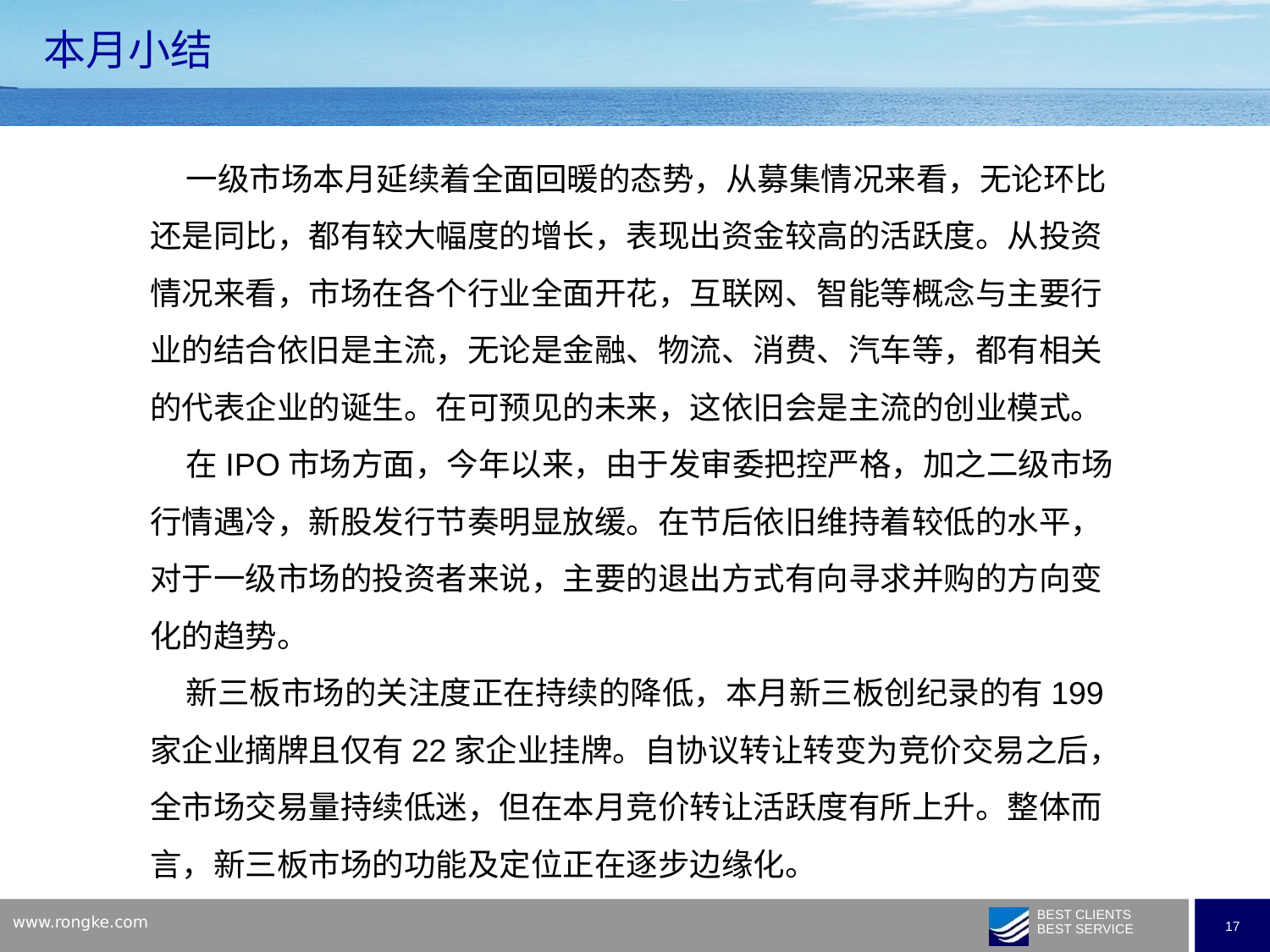

本月小结
    一级市场本月延续着全面回暖的态势，从募集情况来看，无论环比还是同比，都有较大幅度的增长，表现出资金较高的活跃度。从投资情况来看，市场在各个行业全面开花，互联网、智能等概念与主要行业的结合依旧是主流，无论是金融、物流、消费、汽车等，都有相关的代表企业的诞生。在可预见的未来，这依旧会是主流的创业模式。
    在IPO市场方面，今年以来，由于发审委把控严格，加之二级市场行情遇冷，新股发行节奏明显放缓。在节后依旧维持着较低的水平，对于一级市场的投资者来说，主要的退出方式有向寻求并购的方向变化的趋势。
    新三板市场的关注度正在持续的降低，本月新三板创纪录的有199家企业摘牌且仅有22家企业挂牌。自协议转让转变为竞价交易之后，全市场交易量持续低迷，但在本月竞价转让活跃度有所上升。整体而言，新三板市场的功能及定位正在逐步边缘化。